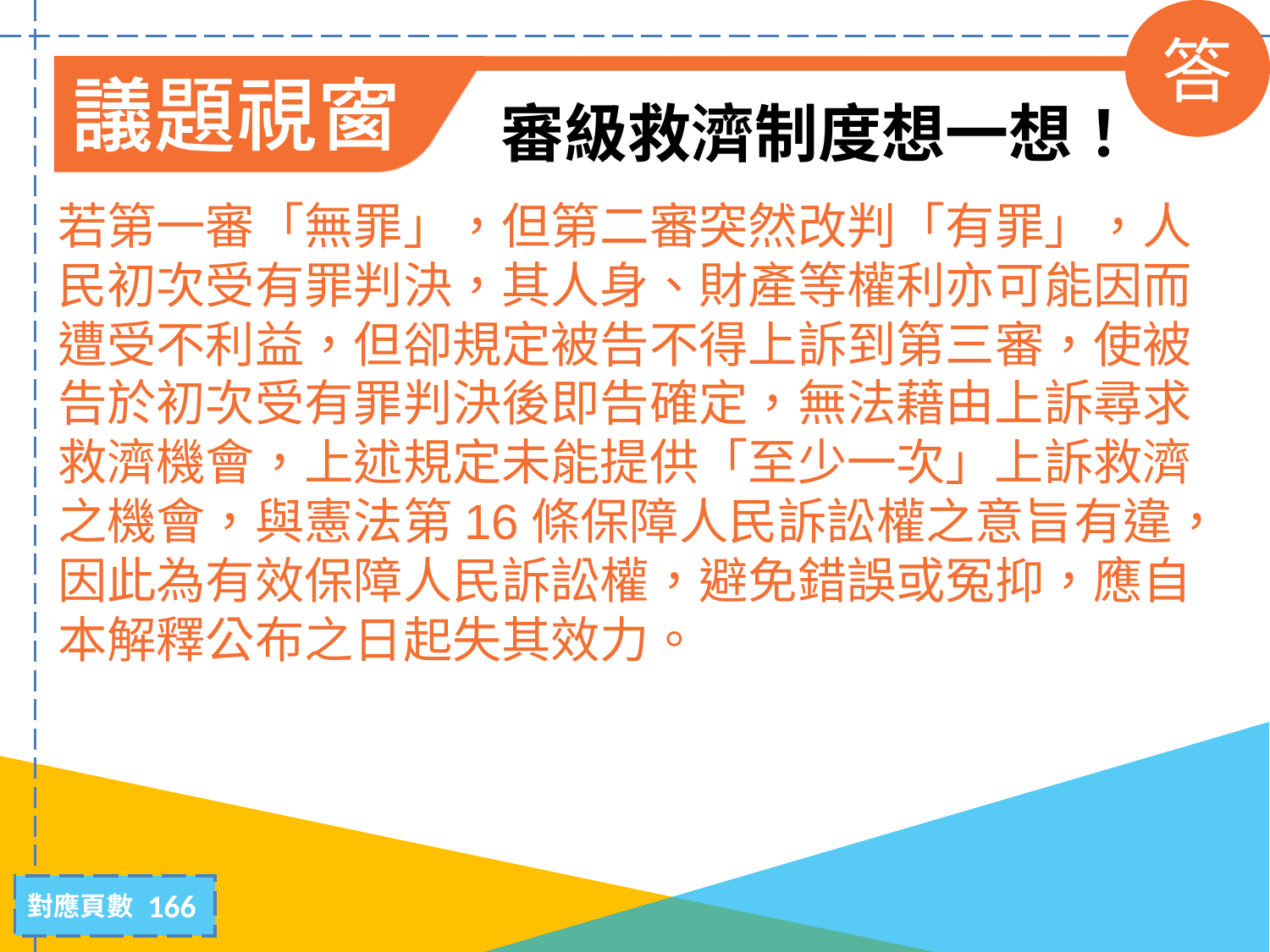

答
審級救濟制度想一想！
若第一審「無罪」，但第二審突然改判「有罪」，人民初次受有罪判決，其人身、財產等權利亦可能因而遭受不利益，但卻規定被告不得上訴到第三審，使被告於初次受有罪判決後即告確定，無法藉由上訴尋求救濟機會，上述規定未能提供「至少一次」上訴救濟之機會，與憲法第16條保障人民訴訟權之意旨有違，因此為有效保障人民訴訟權，避免錯誤或冤抑，應自本解釋公布之日起失其效力。
166